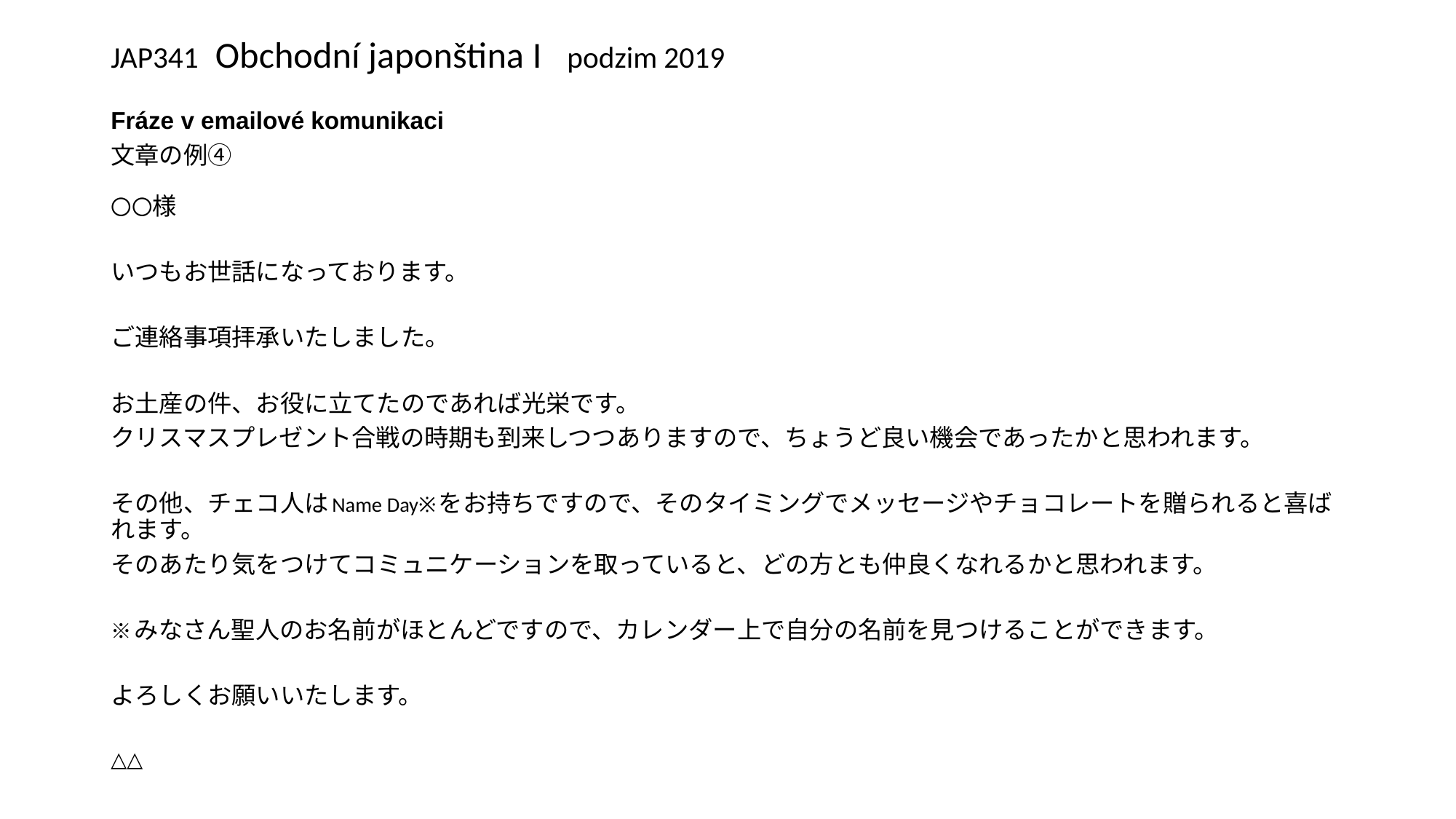

# JAP341  Obchodní japonština I   podzim 2019
Fráze v emailové komunikaci
文章の例④

〇〇様

いつもお世話になっております。

ご連絡事項拝承いたしました。

お土産の件、お役に立てたのであれば光栄です。
クリスマスプレゼント合戦の時期も到来しつつありますので、ちょうど良い機会であったかと思われます。

その他、チェコ人はName Day※をお持ちですので、そのタイミングでメッセージやチョコレートを贈られると喜ばれます。
そのあたり気をつけてコミュニケーションを取っていると、どの方とも仲良くなれるかと思われます。

※みなさん聖人のお名前がほとんどですので、カレンダー上で自分の名前を見つけることができます。

よろしくお願いいたします。

△△